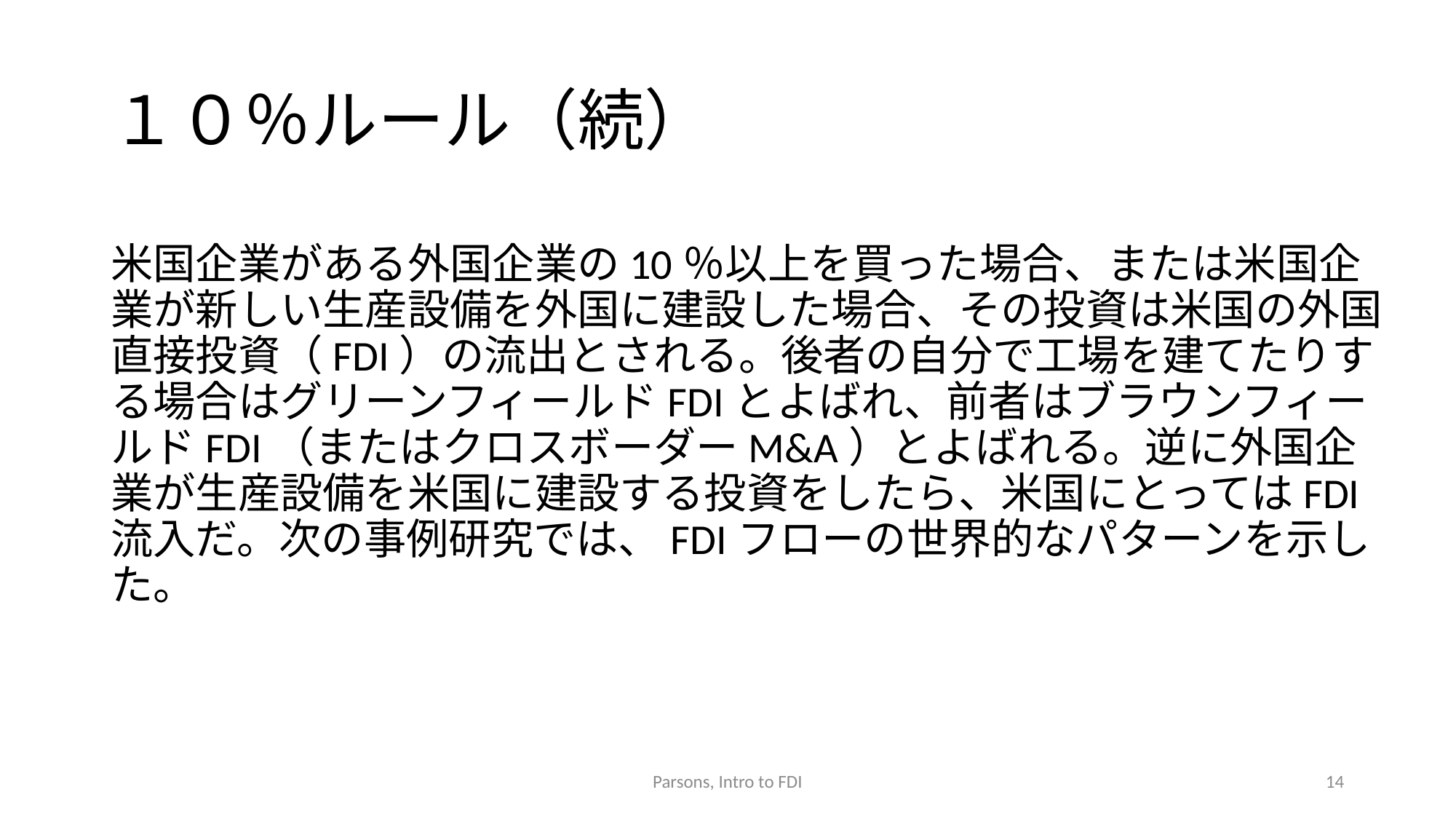

# １０％ルール（続）
米国企業がある外国企業の10％以上を買った場合、または米国企業が新しい生産設備を外国に建設した場合、その投資は米国の外国直接投資（FDI）の流出とされる。後者の自分で工場を建てたりする場合はグリーンフィールドFDIとよばれ、前者はブラウンフィールドFDI（またはクロスボーダーM&A）とよばれる。逆に外国企業が生産設備を米国に建設する投資をしたら、米国にとってはFDI流入だ。次の事例研究では、FDIフローの世界的なパターンを示した。
Parsons, Intro to FDI
14